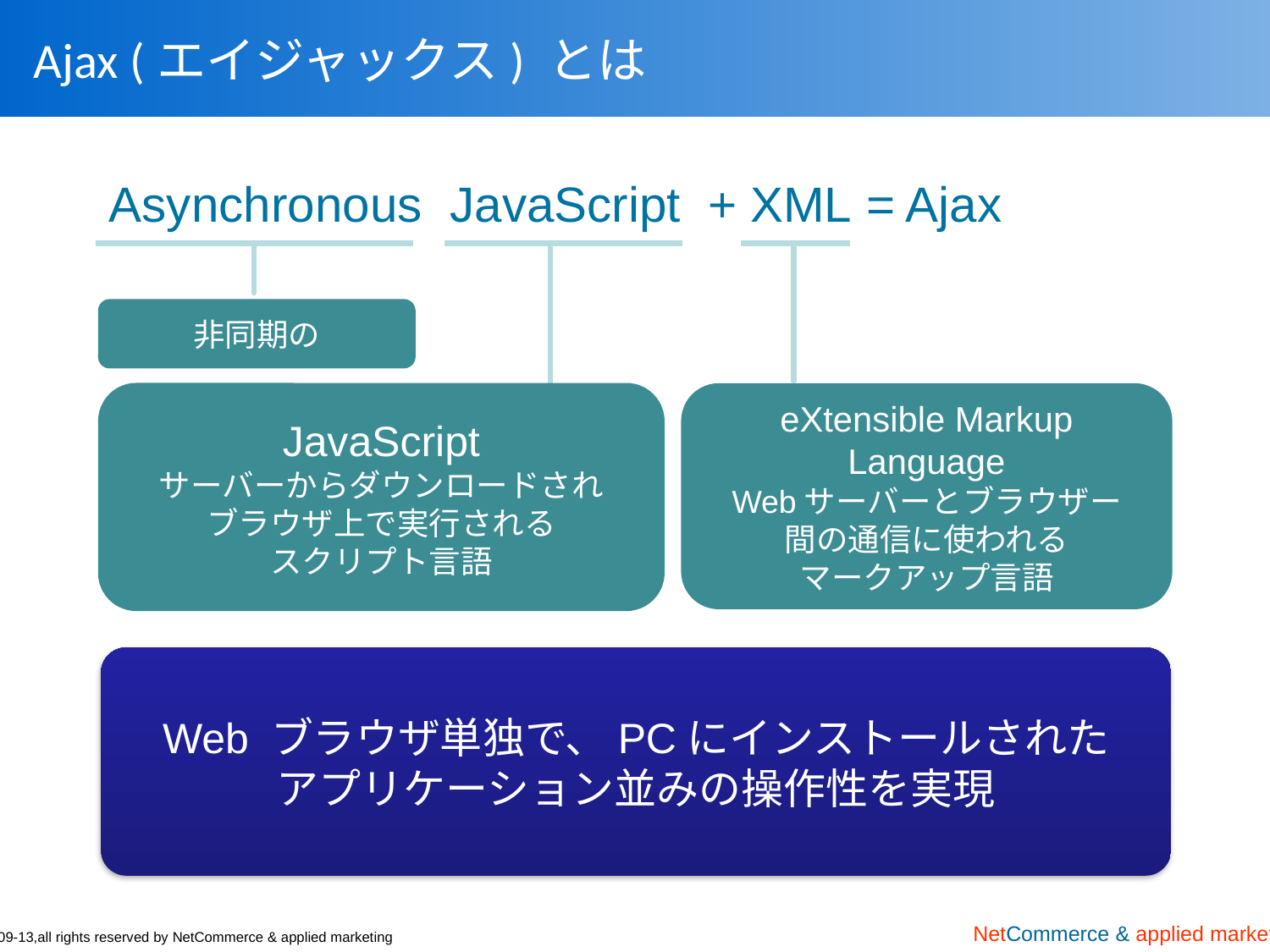

Ajax (エイジャックス) とは
Asynchronous  JavaScript  + XML = Ajax
非同期の
JavaScript
サーバーからダウンロードされ
ブラウザ上で実行される
スクリプト言語
eXtensible Markup Language
Webサーバーとブラウザー
間の通信に使われる
マークアップ言語
Web ブラウザ単独で、PCにインストールされた
アプリケーション並みの操作性を実現